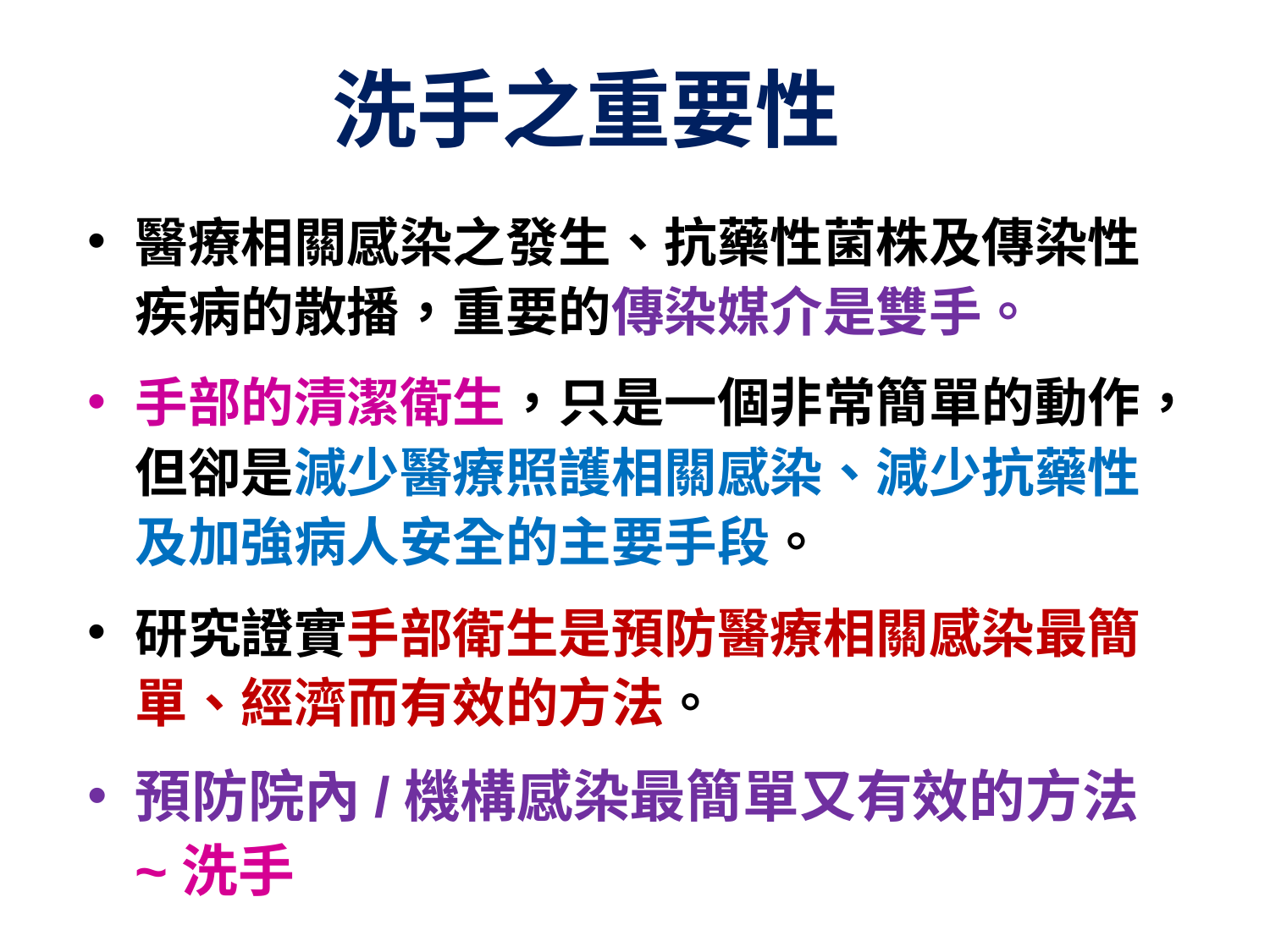

# 洗手之重要性
醫療相關感染之發生、抗藥性菌株及傳染性疾病的散播，重要的傳染媒介是雙手。
手部的清潔衛生，只是一個非常簡單的動作，但卻是減少醫療照護相關感染、減少抗藥性及加強病人安全的主要手段。
研究證實手部衛生是預防醫療相關感染最簡單、經濟而有效的方法。
預防院內/機構感染最簡單又有效的方法~洗手